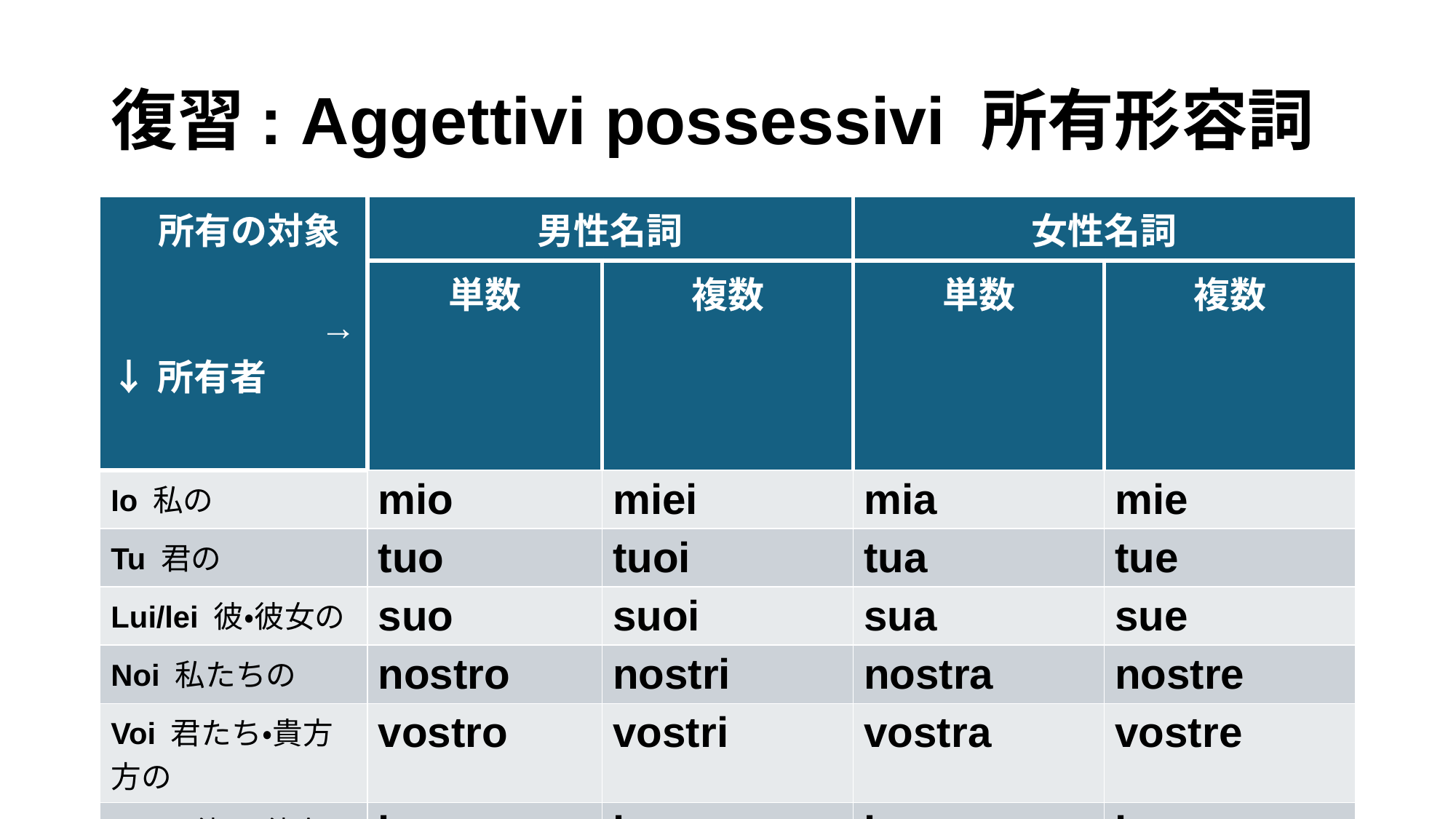

# 復習: Aggettivi possessivi 所有形容詞
| 所有の対象 → ↓所有者 | 男性名詞 |  | 女性名詞 |  |
| --- | --- | --- | --- | --- |
|  | 単数 | 複数 | 単数 | 複数 |
| Io 私の | mio | miei | mia | mie |
| Tu 君の | tuo | tuoi | tua | tue |
| Lui/lei 彼・彼女の | suo | suoi | sua | sue |
| Noi 私たちの | nostro | nostri | nostra | nostre |
| Voi 君たち・貴方方の | vostro | vostri | vostra | vostre |
| Loro 彼ら・彼女らの | loro | loro | loro | loro |